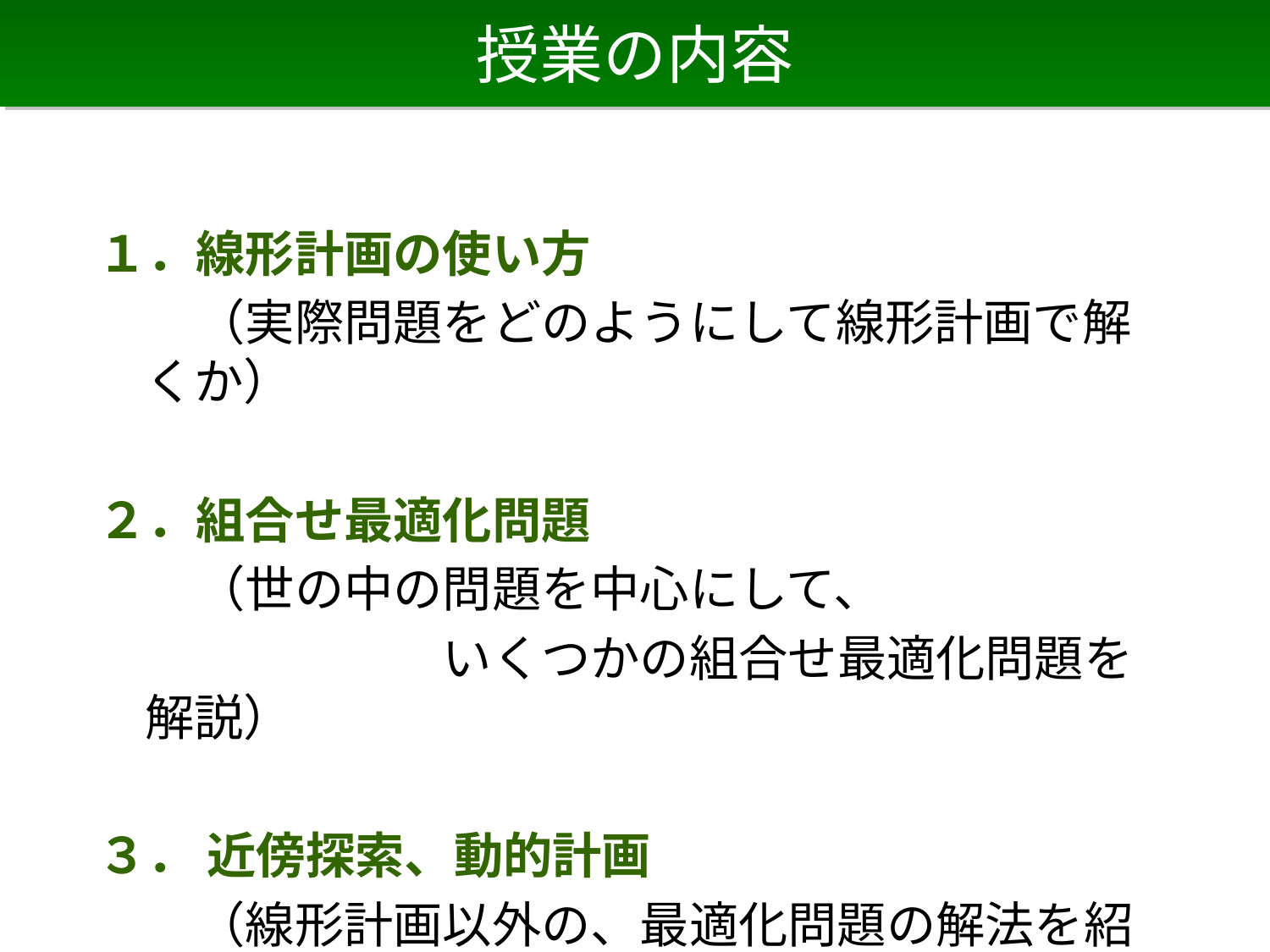

# 授業の内容
１．線形計画の使い方
　　（実際問題をどのようにして線形計画で解くか）

２．組合せ最適化問題
　　（世の中の問題を中心にして、
　　　　　　　いくつかの組合せ最適化問題を解説）

３． 近傍探索、動的計画
　　（線形計画以外の、最適化問題の解法を紹介）